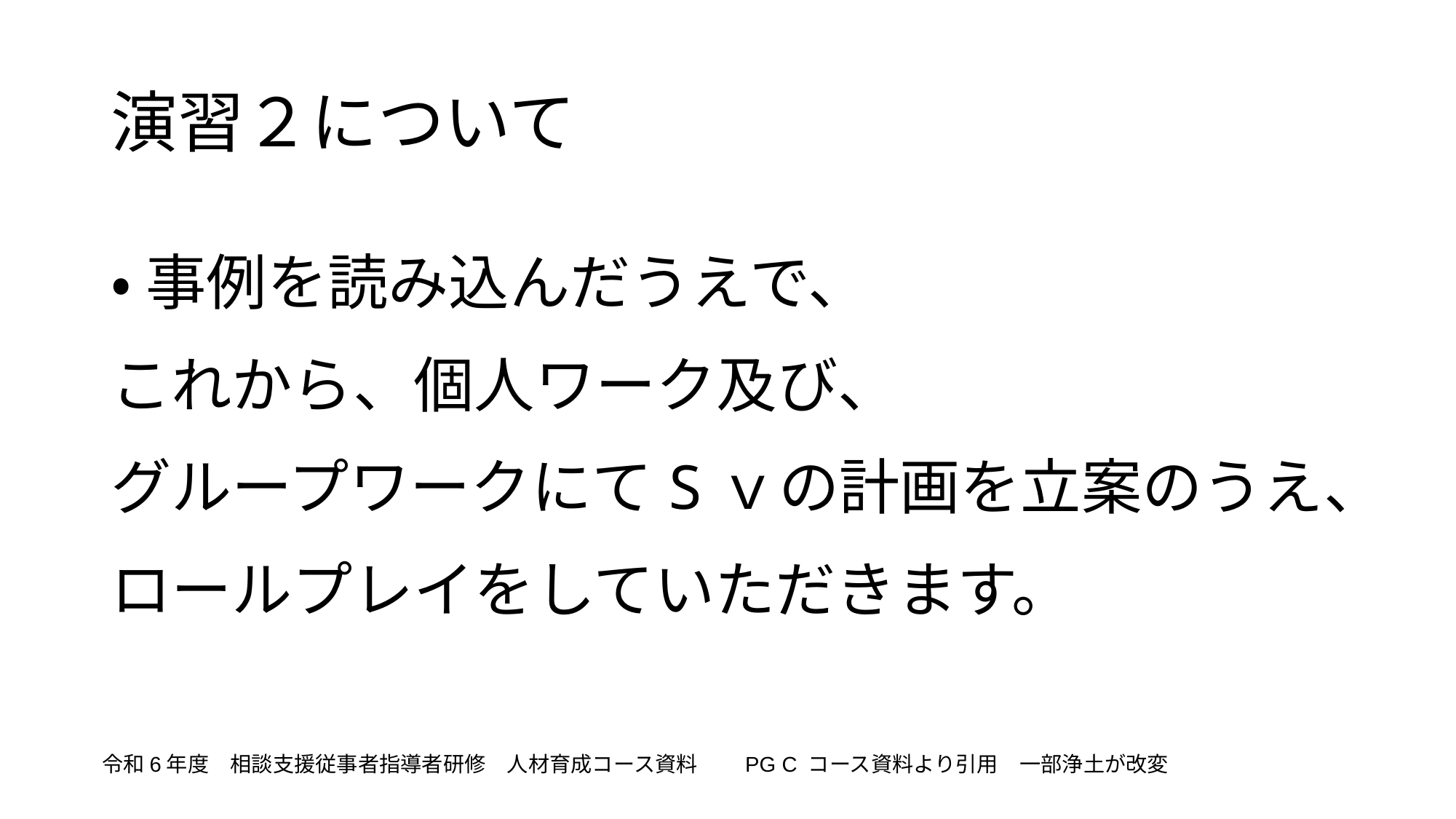

# 演習２について
•事例を読み込んだうえで、
これから、個人ワーク及び、
グループワークにてSｖの計画を立案のうえ、
ロールプレイをしていただきます。
令和6年度　相談支援従事者指導者研修　人材育成コース資料　　PG C コース資料より引用　一部浄土が改変